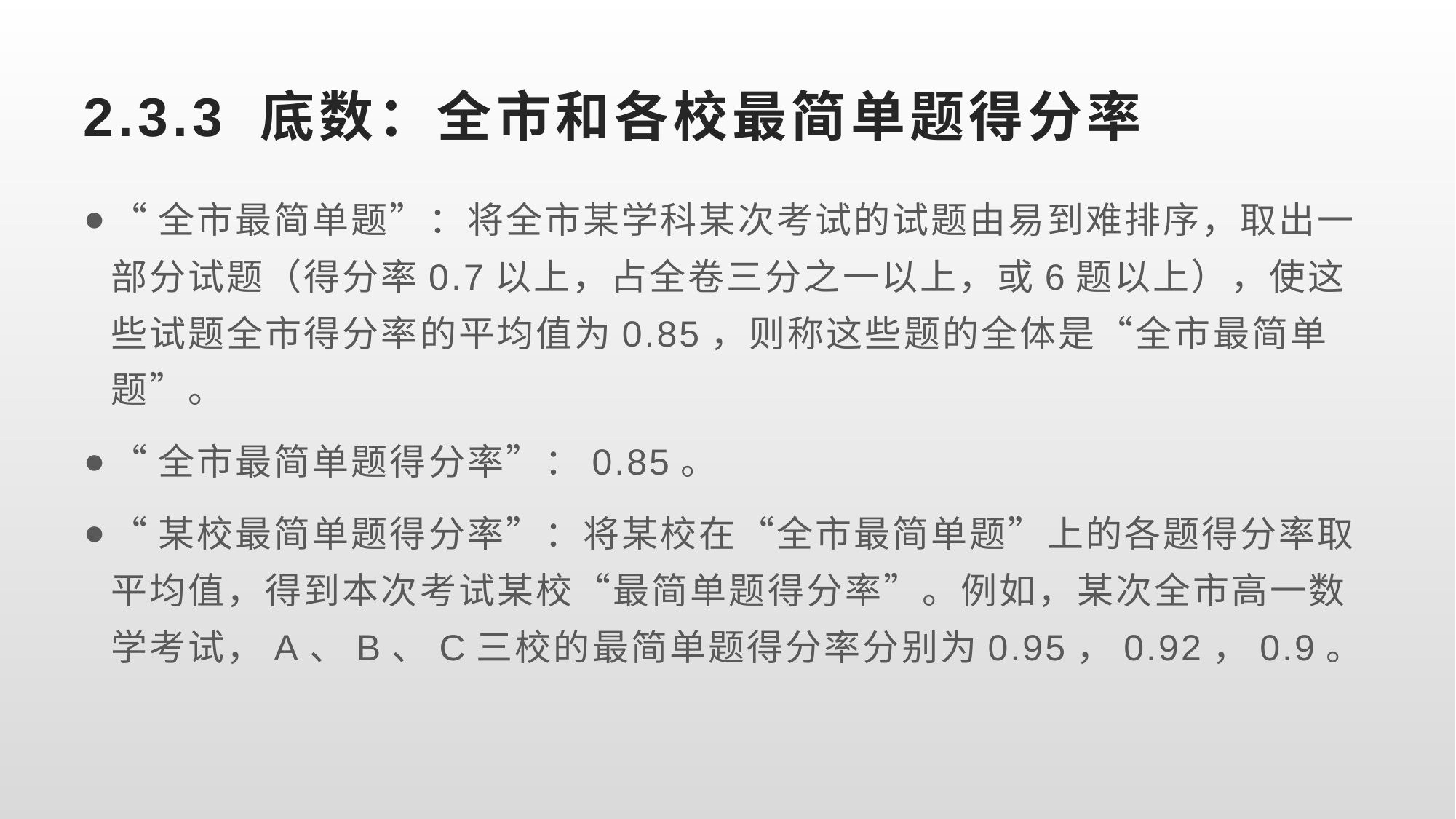

# 2.3.3 底数：全市和各校最简单题得分率
“全市最简单题”：将全市某学科某次考试的试题由易到难排序，取出一部分试题（得分率0.7以上，占全卷三分之一以上，或6题以上），使这些试题全市得分率的平均值为0.85，则称这些题的全体是“全市最简单题”。
“全市最简单题得分率”：0.85。
“某校最简单题得分率”：将某校在“全市最简单题”上的各题得分率取平均值，得到本次考试某校“最简单题得分率”。例如，某次全市高一数学考试，A、B、C三校的最简单题得分率分别为0.95，0.92，0.9。